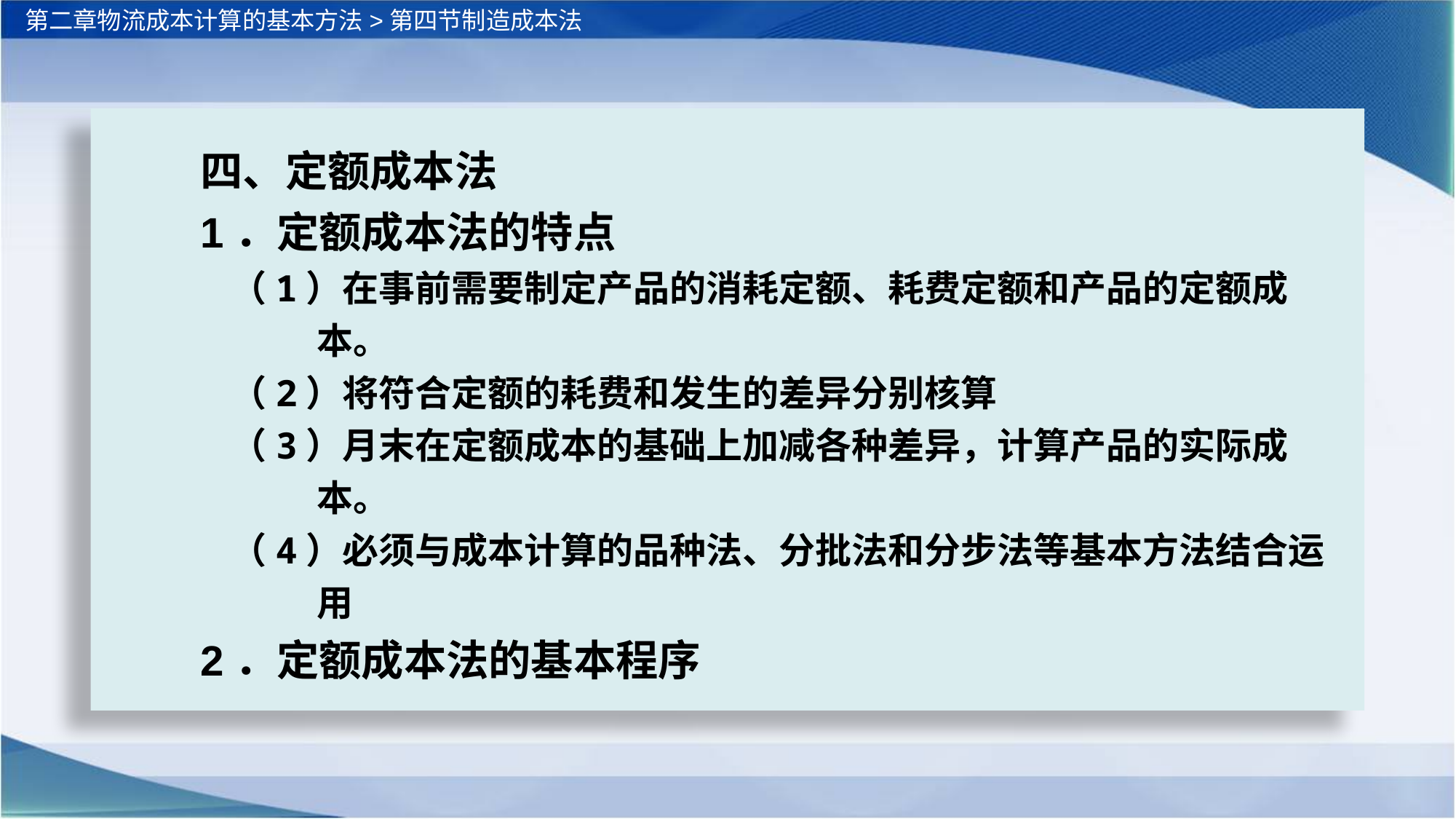

第二章物流成本计算的基本方法>第四节制造成本法
四、定额成本法
1．定额成本法的特点
（1）在事前需要制定产品的消耗定额、耗费定额和产品的定额成本。
（2）将符合定额的耗费和发生的差异分别核算
（3）月末在定额成本的基础上加减各种差异，计算产品的实际成本。
（4）必须与成本计算的品种法、分批法和分步法等基本方法结合运用
2．定额成本法的基本程序